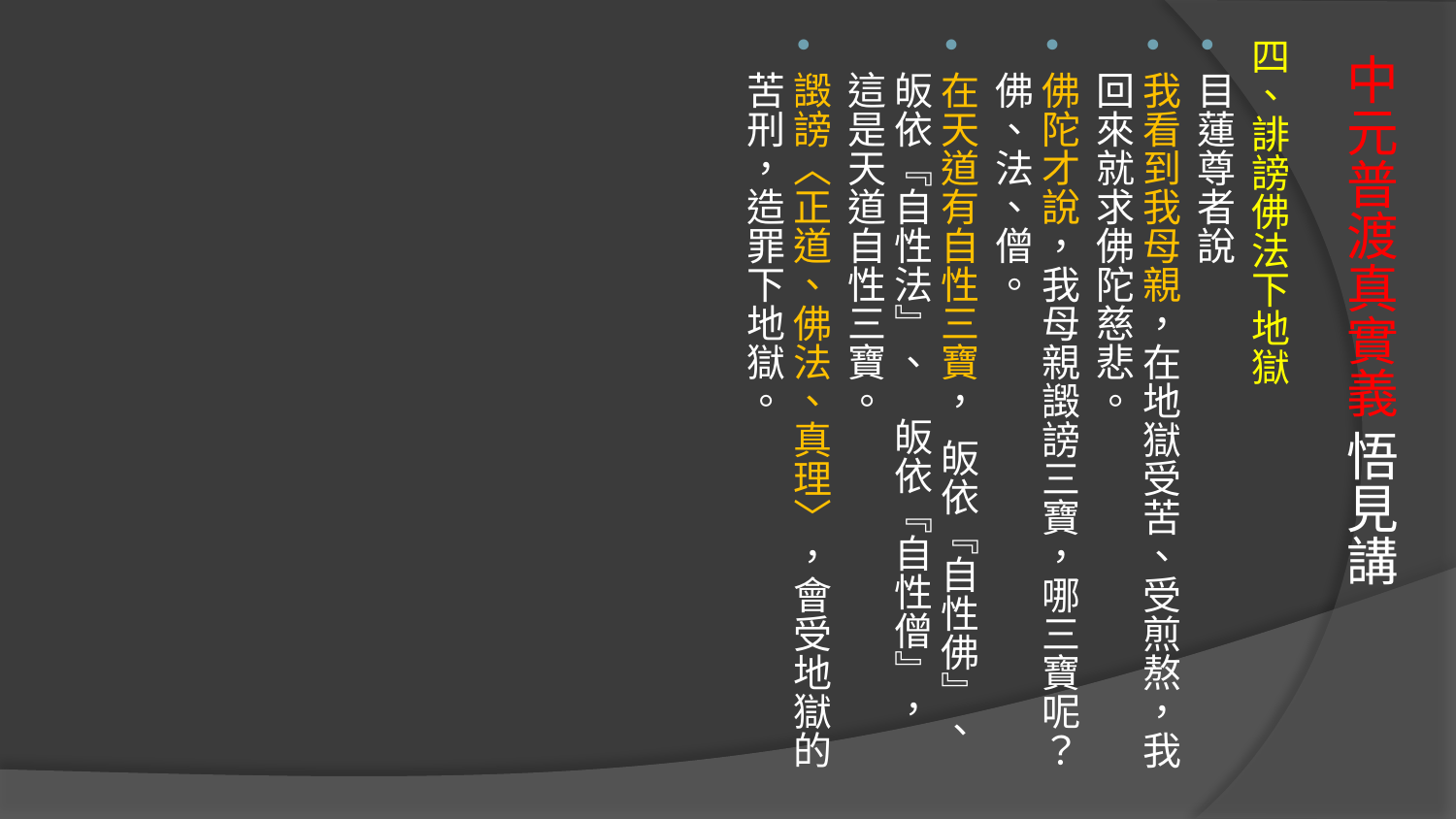

四、誹謗佛法下地獄
目蓮尊者說
我看到我母親，在地獄受苦、受煎熬，我回來就求佛陀慈悲。
佛陀才說，我母親譭謗三寶，哪三寶呢？佛、法、僧。
在天道有自性三寶，  皈依『自性佛』、    皈依『自性法』、    皈依『自性僧』，    這是天道自性三寶。
譭謗〈正道、佛法、真理〉，會受地獄的苦刑，造罪下地獄。

# 中元普渡真實義 悟見講